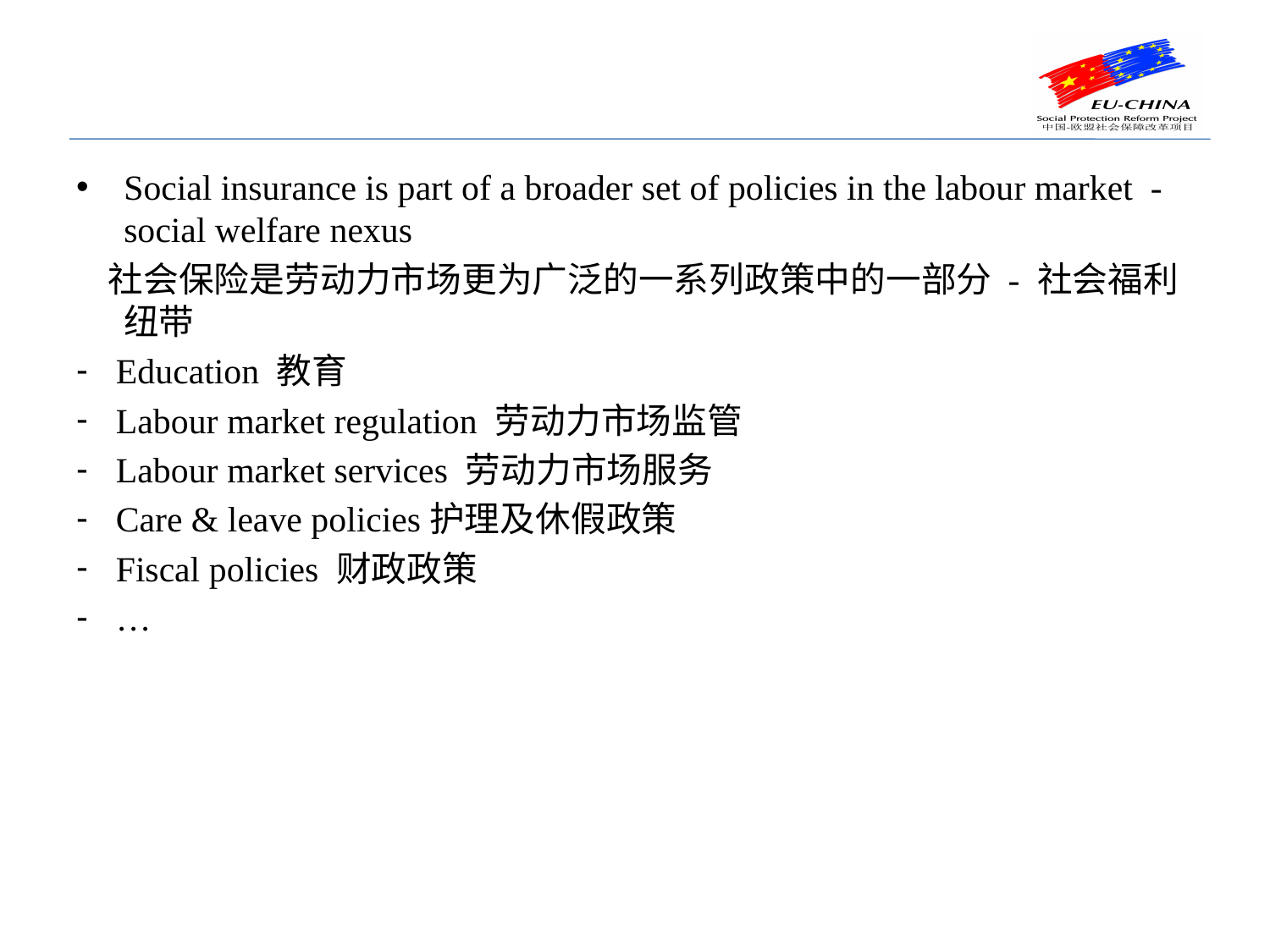

#
Social insurance is part of a broader set of policies in the labour market  - social welfare nexus
   社会保险是劳动力市场更为广泛的一系列政策中的一部分 - 社会福利纽带
Education 教育
Labour market regulation 劳动力市场监管
Labour market services 劳动力市场服务
Care & leave policies护理及休假政策
Fiscal policies 财政政策
…